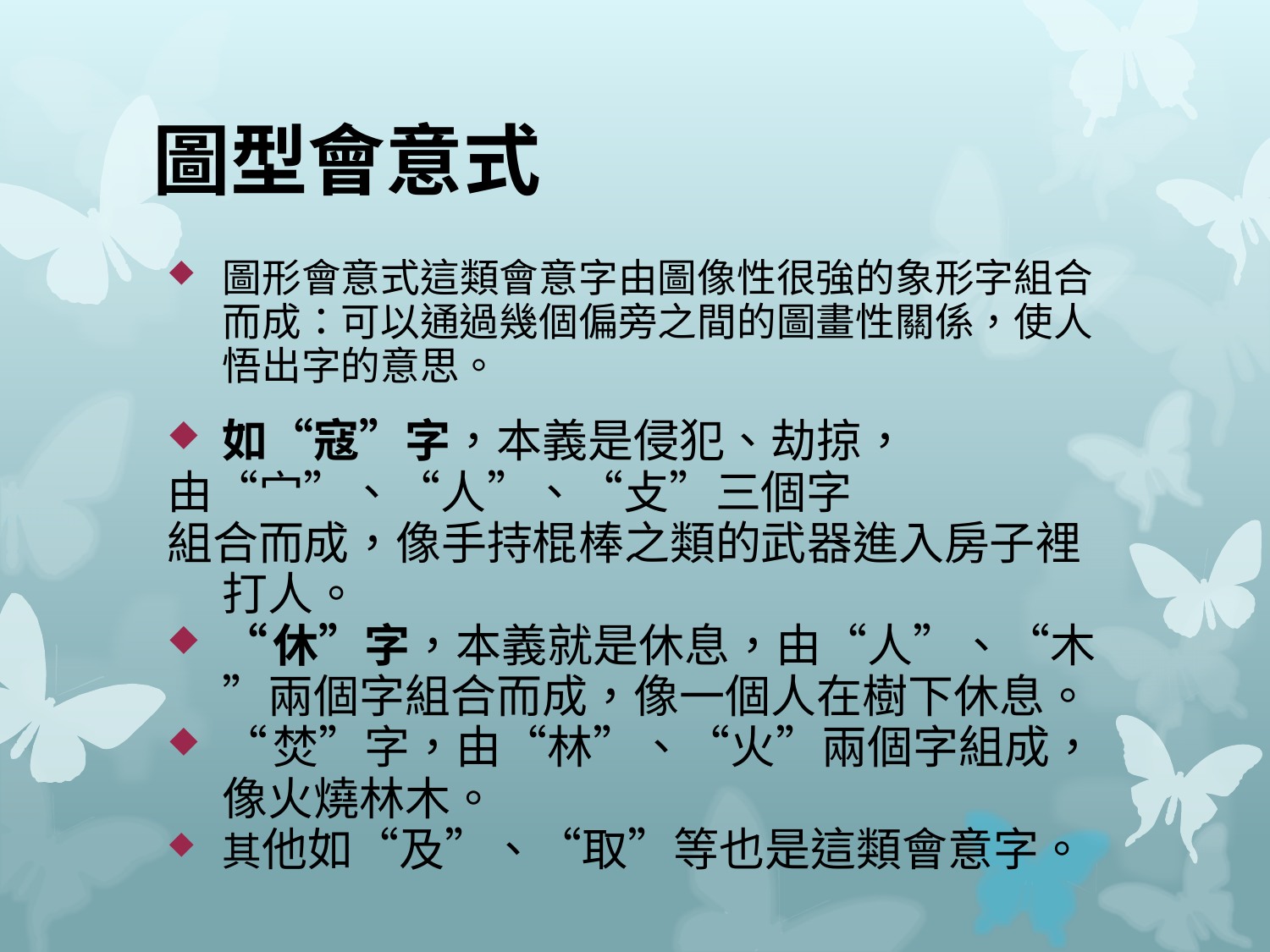

# 圖型會意式
圖形會意式這類會意字由圖像性很強的象形字組合而成：可以通過幾個偏旁之間的圖畫性關係，使人悟出字的意思。

如“寇”字，本義是侵犯、劫掠，
由“宀”、“人”、“攴”三個字
組合而成，像手持棍棒之類的武器進入房子裡打人。
“休”字，本義就是休息，由“人”、“木”兩個字組合而成，像一個人在樹下休息。
“焚”字，由“林”、“火”兩個字組成，像火燒林木。
其他如“及”、“取”等也是這類會意字。